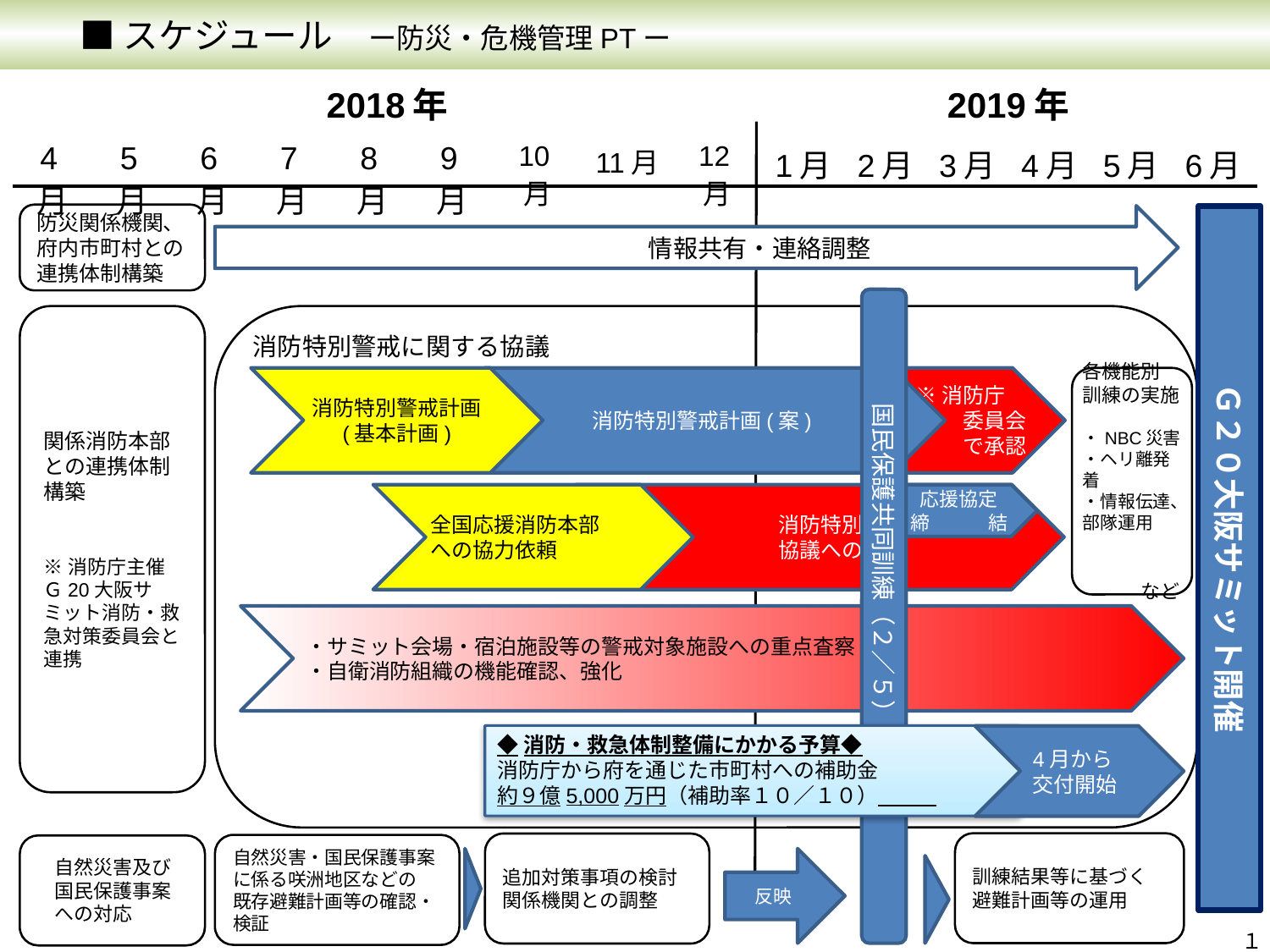

■ スケジュール　ー防災・危機管理PTー
| 2018年 |  |  |  |  |  |  |  |  | 2019年 |  |  |  |  |  |
| --- | --- | --- | --- | --- | --- | --- | --- | --- | --- | --- | --- | --- | --- | --- |
| 4月 | 5月 | 6月 | 7月 | 8月 | 9月 | 10月 | 11月 | 12月 | 1月 | 2月 | 3月 | 4月 | 5月 | 6月 |
防災関係機関、府内市町村との連携体制構築
　　　　　　　　　　　　　　　　　情報共有・連絡調整
Ｇ２０大阪サミット開催
　　　　国民保護共同訓練（２／５）

関係消防本部
との連携体制
構築

※消防庁主催
Ｇ20大阪サミット消防・救急対策委員会と連携

消防特別警戒に関する協議
消防特別警戒計画
(基本計画)
消防特別警戒計画(案)
※消防庁
委員会
で承認
各機能別
訓練の実施

・NBC災害
・ヘリ離発着
・情報伝達、部隊運用
　　　　　　　　　　　　　など
全国応援消防本部
への協力依頼
　　　　　　　　　消防特別警戒
　　　　　　　　　協議への参画
　応援協定
　締　　　結
・サミット会場・宿泊施設等の警戒対象施設への重点査察
・自衛消防組織の機能確認、強化
◆消防・救急体制整備にかかる予算◆
消防庁から府を通じた市町村への補助金
約９億5,000万円（補助率１０／１０）

4月から
交付開始
訓練結果等に基づく
避難計画等の運用
追加対策事項の検討
関係機関との調整
自然災害・国民保護事案に係る咲洲地区などの
既存避難計画等の確認・検証
　自然災害及び
　国民保護事案
　への対応
反映

１